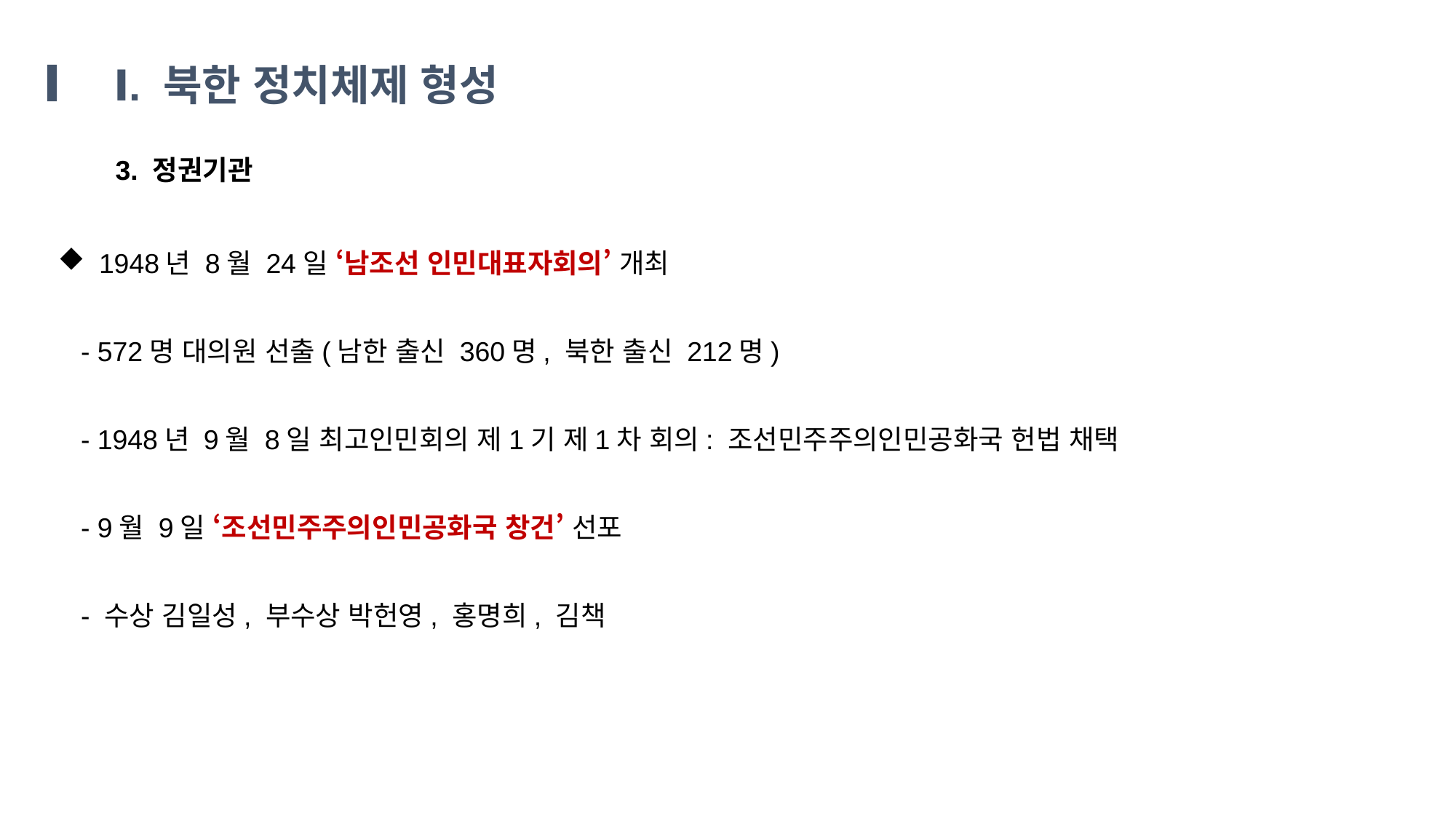

Ⅰ. 북한 정치체제 형성

3. 정권기관
1948년 8월 24일 ‘남조선 인민대표자회의’ 개최
   - 572명 대의원 선출(남한 출신 360명, 북한 출신 212명)
   - 1948년 9월 8일 최고인민회의 제1기 제1차 회의: 조선민주주의인민공화국 헌법 채택
   - 9월 9일 ‘조선민주주의인민공화국 창건’ 선포
   - 수상 김일성, 부수상 박헌영, 홍명희, 김책